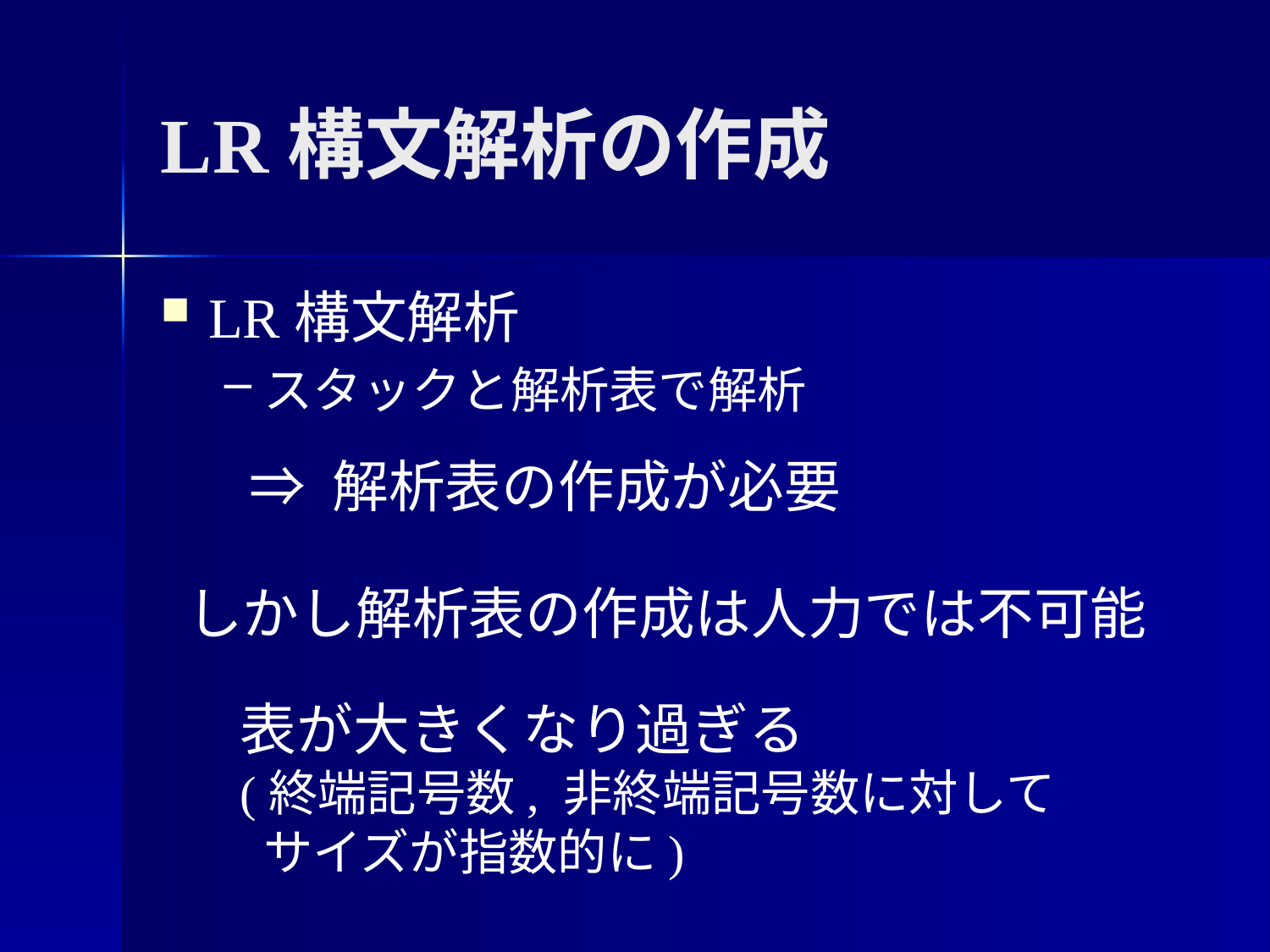

# LR構文解析の作成
LR構文解析
スタックと解析表で解析
⇒ 解析表の作成が必要
しかし解析表の作成は人力では不可能
表が大きくなり過ぎる
(終端記号数, 非終端記号数に対して
 サイズが指数的に)